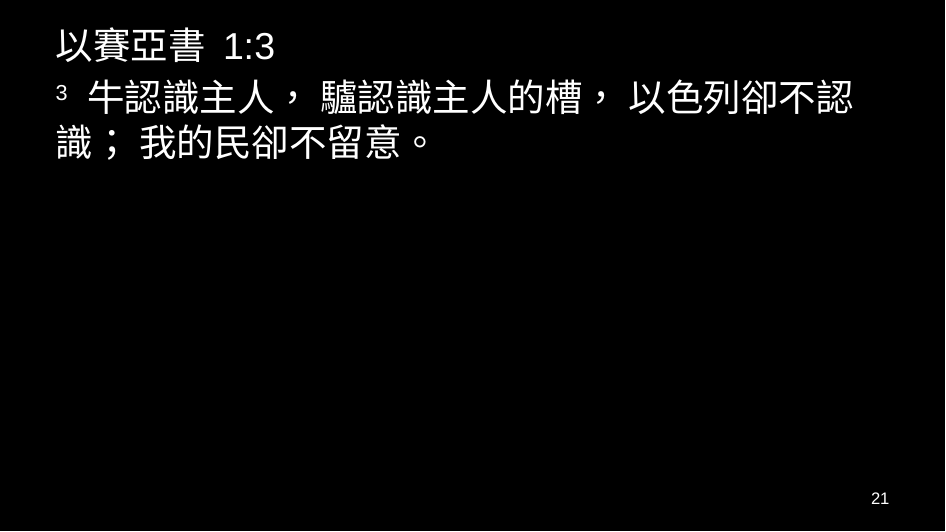

以賽亞書 1:3
3 牛認識主人， 驢認識主人的槽， 以色列卻不認識； 我的民卻不留意。

21